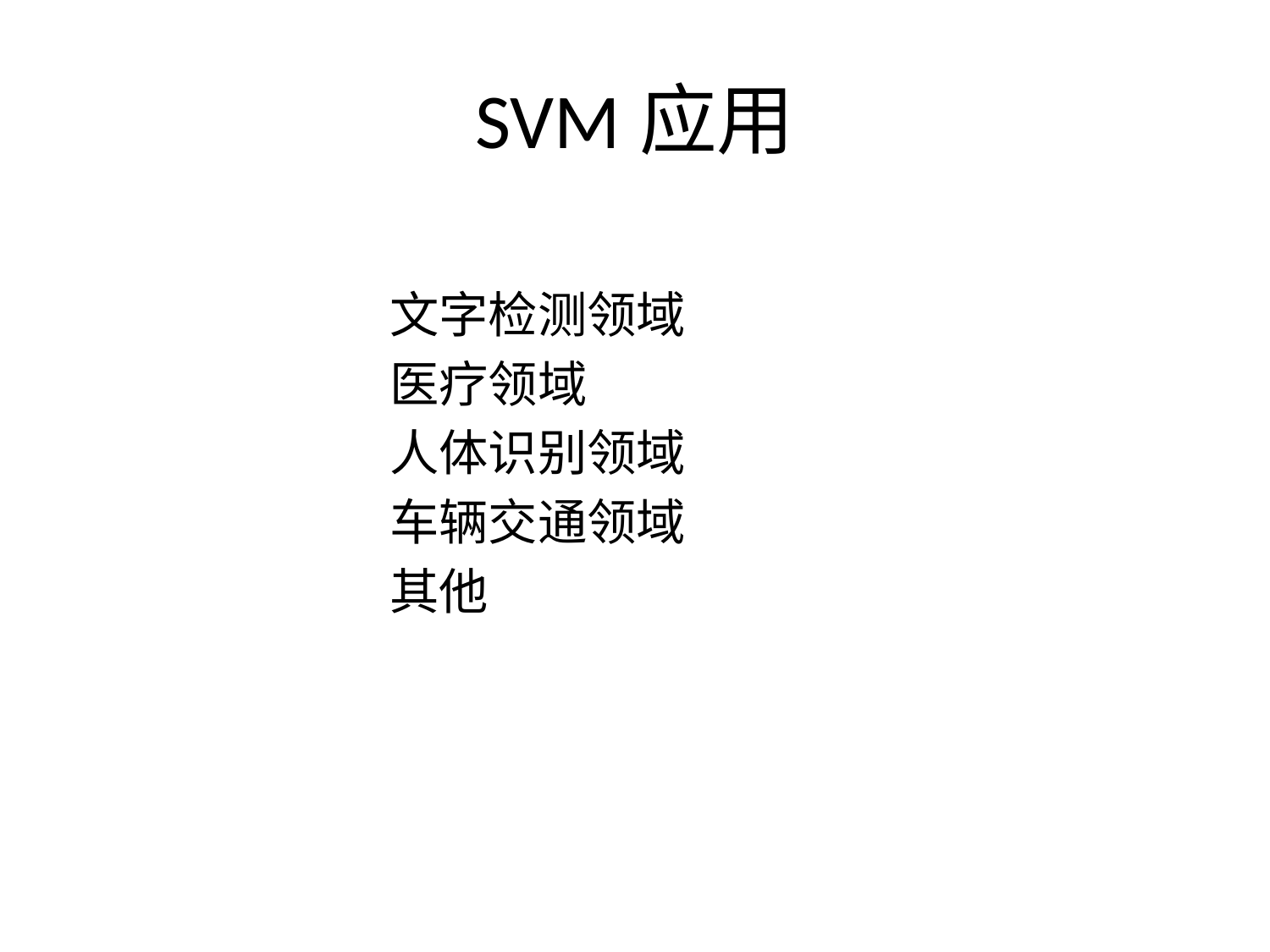

# SVM应用
文字检测领域
医疗领域
人体识别领域
车辆交通领域
其他